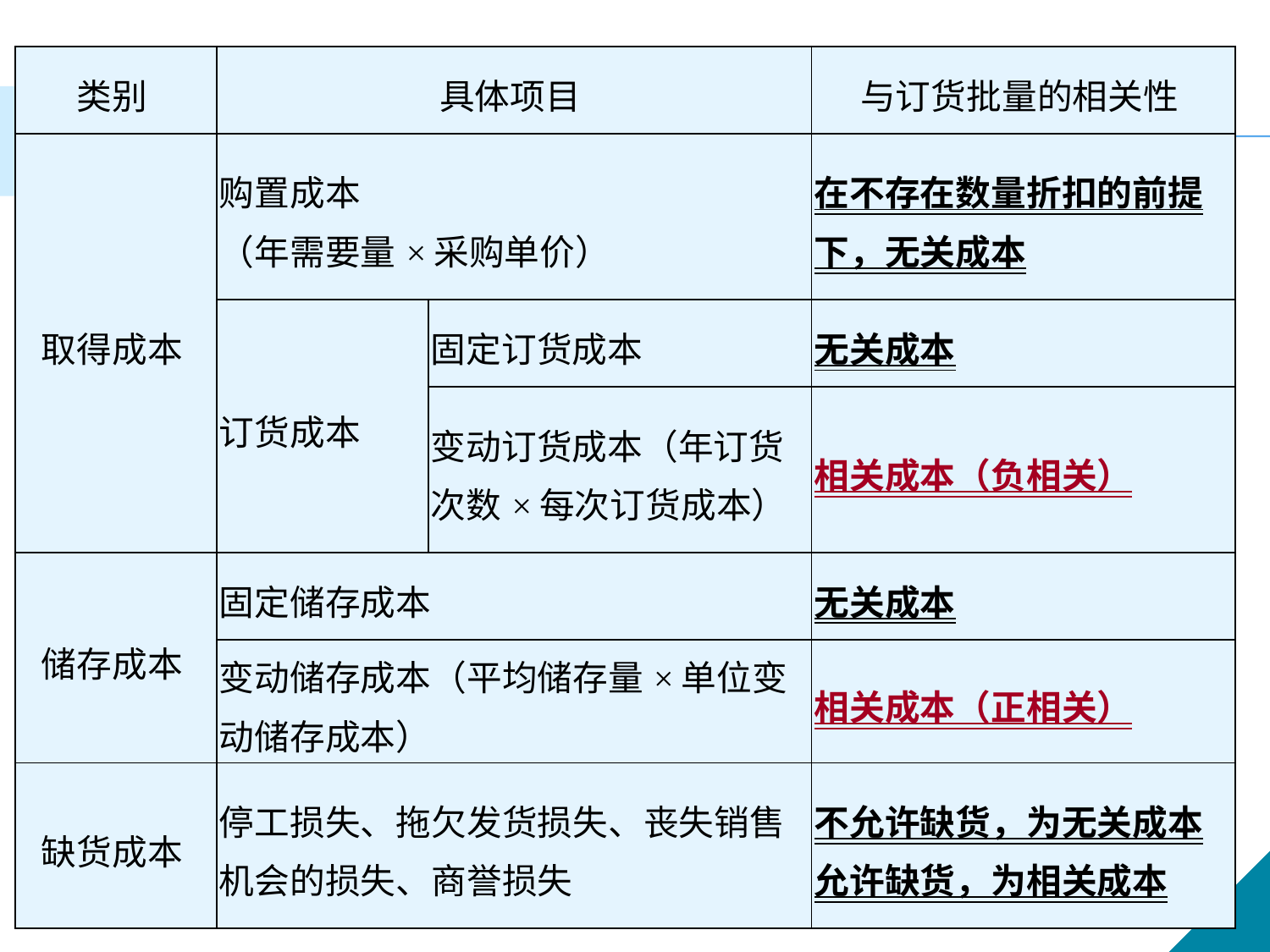

| 类别 | 具体项目 |  | 与订货批量的相关性 |
| --- | --- | --- | --- |
| 取得成本 | 购置成本 （年需要量×采购单价） |  | 在不存在数量折扣的前提下，无关成本 |
|  | 订货成本 | 固定订货成本 | 无关成本 |
|  |  | 变动订货成本（年订货次数×每次订货成本） | 相关成本（负相关） |
| 储存成本 | 固定储存成本 |  | 无关成本 |
|  | 变动储存成本（平均储存量×单位变动储存成本） |  | 相关成本（正相关） |
| 缺货成本 | 停工损失、拖欠发货损失、丧失销售机会的损失、商誉损失 |  | 不允许缺货，为无关成本允许缺货，为相关成本 |